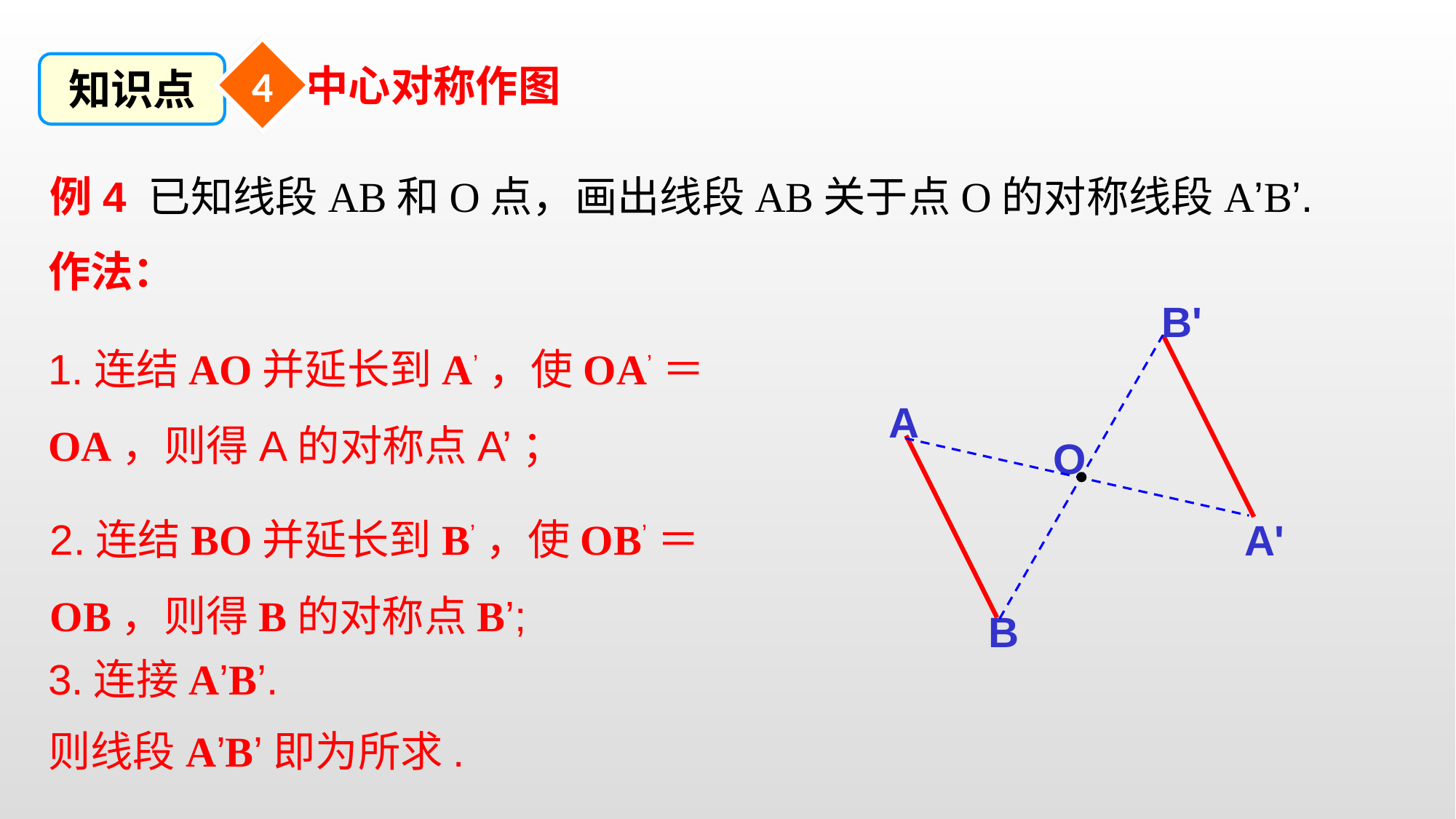

4
知识点
中心对称作图
例4 已知线段AB和O点，画出线段AB关于点O的对称线段A’B’.
作法：
1.连结AO并延长到A’，使OA’＝OA，则得A的对称点A’；
B'

A
O

2.连结BO并延长到B’，使OB’＝OB，则得B的对称点B’;
A'
B
3.连接A’B’.
则线段A’B’即为所求.